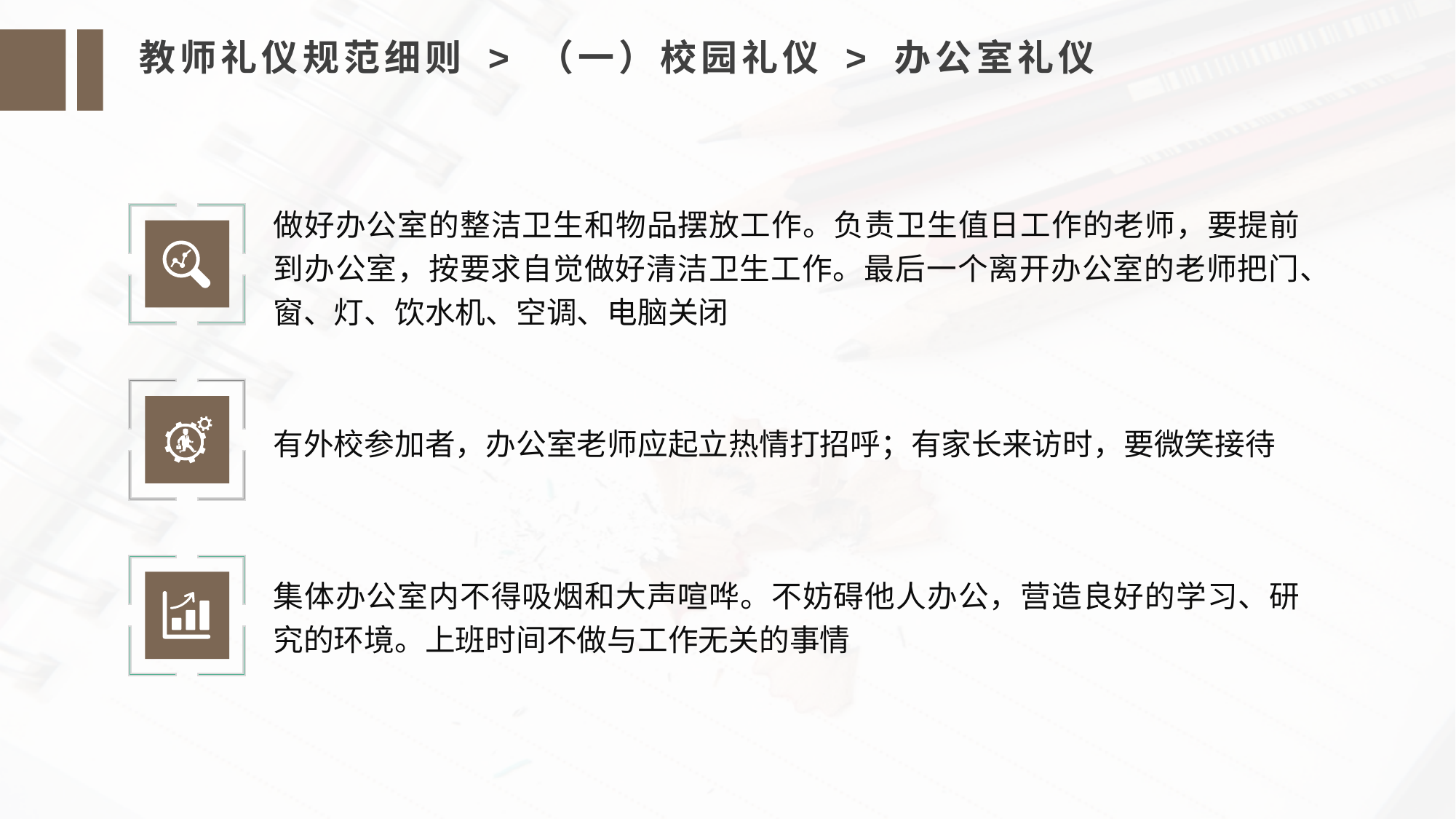

教师礼仪规范细则 > （一）校园礼仪 > 办公室礼仪
做好办公室的整洁卫生和物品摆放工作。负责卫生值日工作的老师，要提前到办公室，按要求自觉做好清洁卫生工作。最后一个离开办公室的老师把门、窗、灯、饮水机、空调、电脑关闭

有外校参加者，办公室老师应起立热情打招呼；有家长来访时，要微笑接待

集体办公室内不得吸烟和大声喧哗。不妨碍他人办公，营造良好的学习、研究的环境。上班时间不做与工作无关的事情